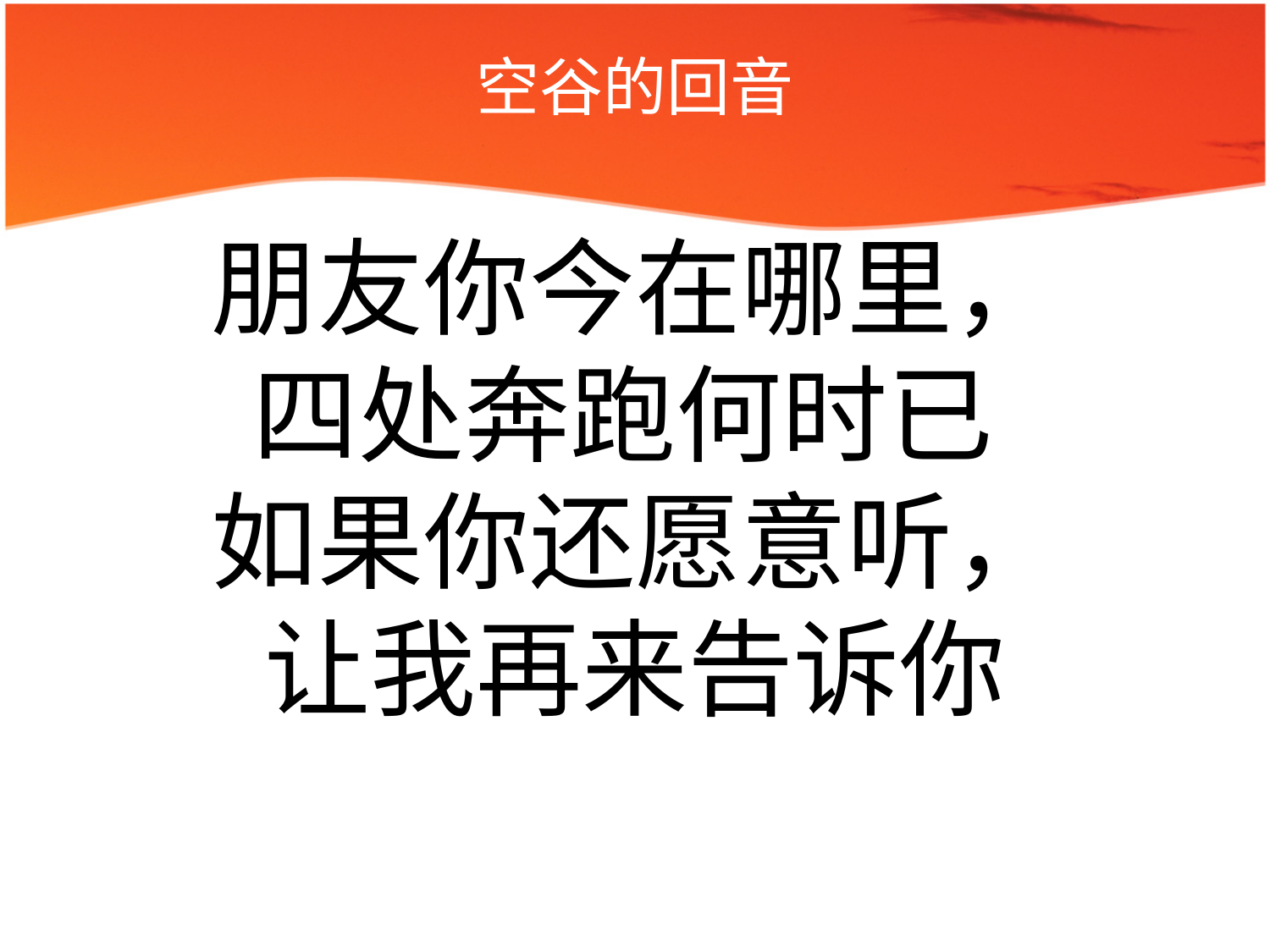

# 空谷的回音
朋友你今在哪里，
四处奔跑何时已
如果你还愿意听，
让我再来告诉你